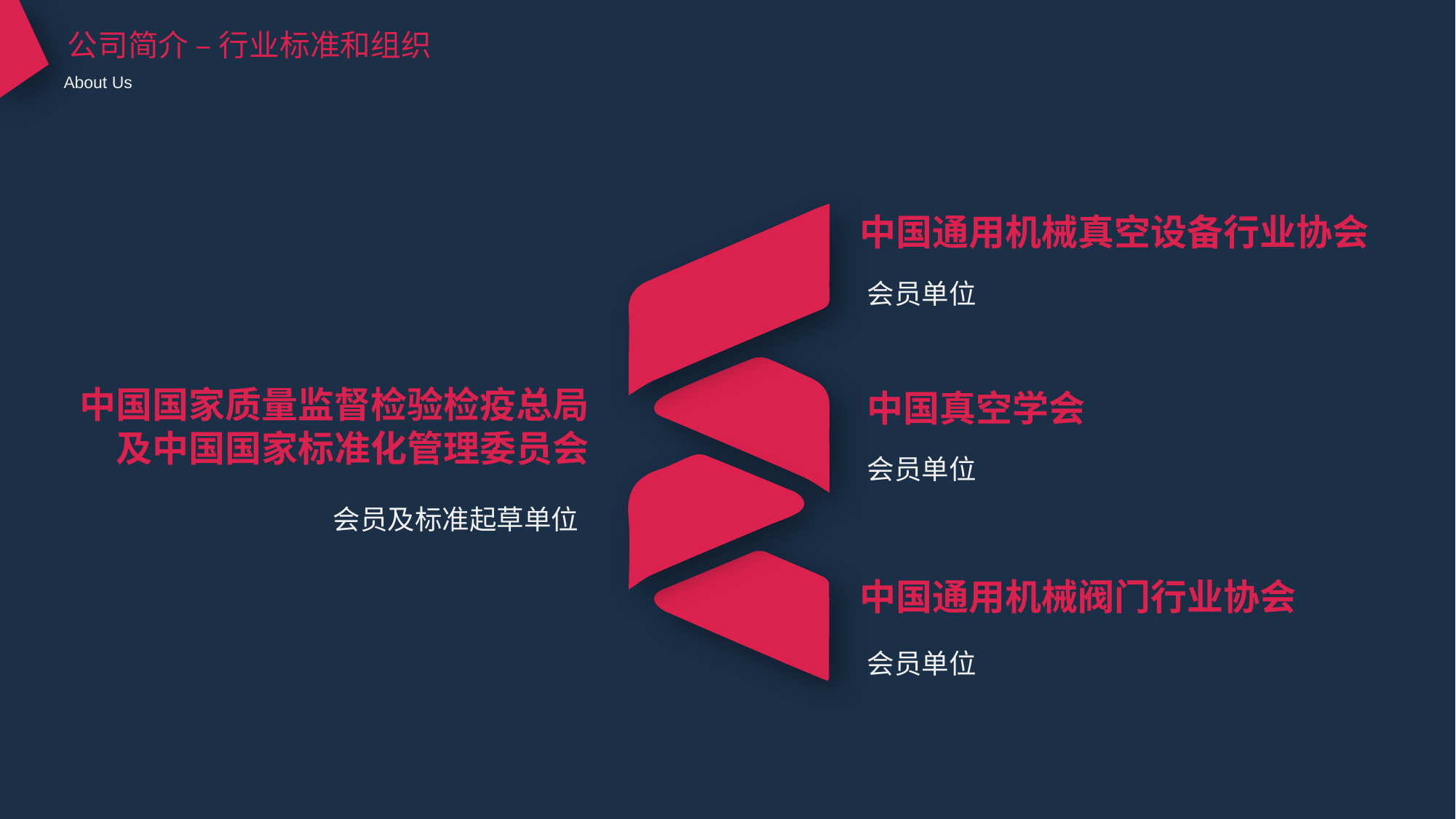

公司简介 – 行业标准和组织
About Us

中国通用机械真空设备行业协会
会员单位

中国国家质量监督检验检疫总局
及中国国家标准化管理委员会
中国真空学会

会员单位
会员及标准起草单位

中国通用机械阀门行业协会
会员单位